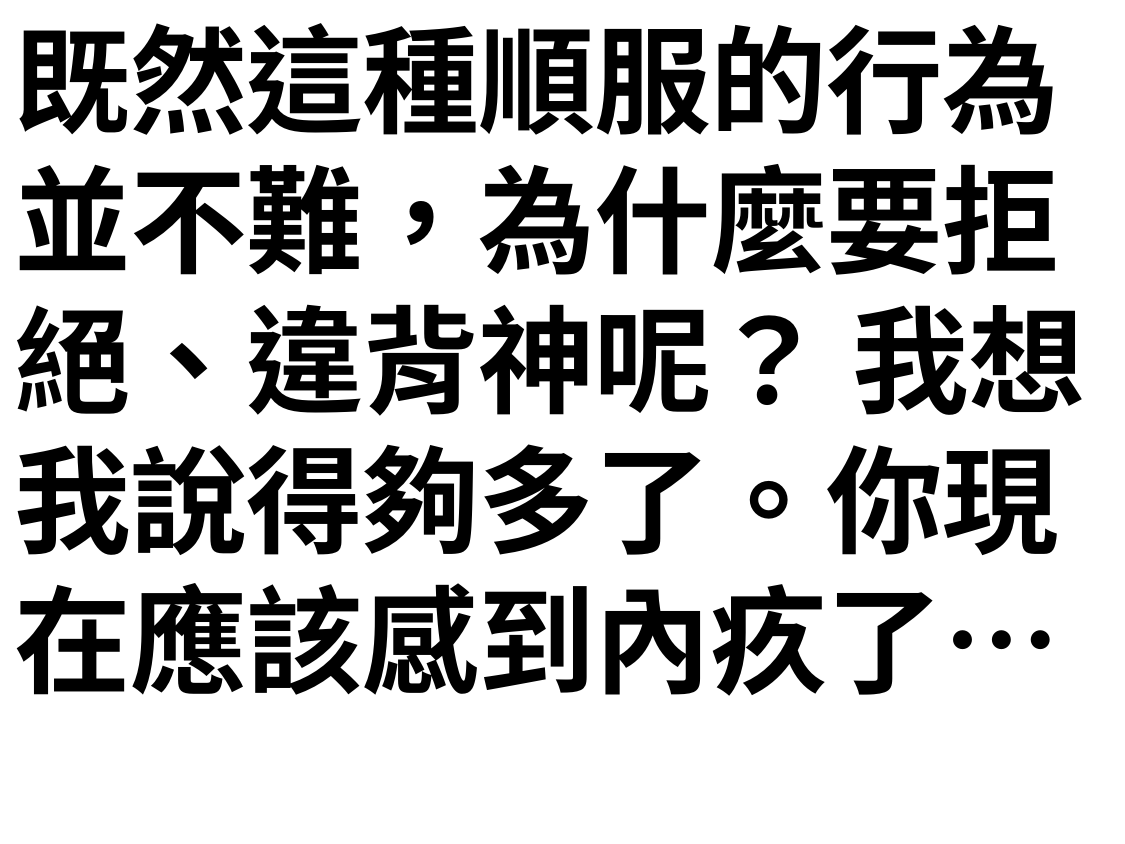

既然這種順服的行為並不難，為什麼要拒絕、違背神呢？ 我想我說得夠多了。你現在應該感到內疚了…